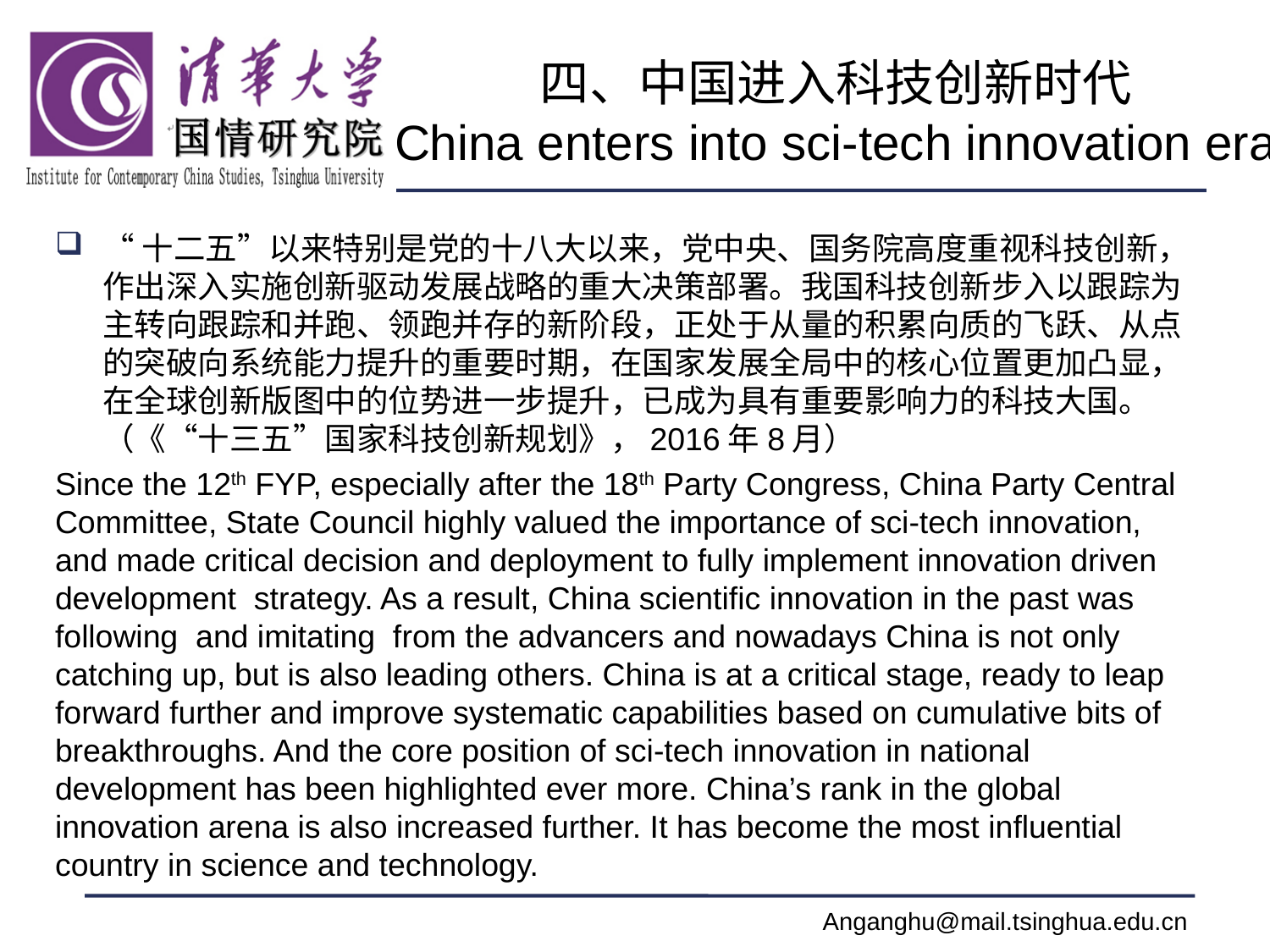

# 四、中国进入科技创新时代 China enters into sci-tech innovation era
“十二五”以来特别是党的十八大以来，党中央、国务院高度重视科技创新，作出深入实施创新驱动发展战略的重大决策部署。我国科技创新步入以跟踪为主转向跟踪和并跑、领跑并存的新阶段，正处于从量的积累向质的飞跃、从点的突破向系统能力提升的重要时期，在国家发展全局中的核心位置更加凸显，在全球创新版图中的位势进一步提升，已成为具有重要影响力的科技大国。（《“十三五”国家科技创新规划》，2016年8月）
Since the 12th FYP, especially after the 18th Party Congress, China Party Central Committee, State Council highly valued the importance of sci-tech innovation, and made critical decision and deployment to fully implement innovation driven development  strategy. As a result, China scientific innovation in the past was following  and imitating  from the advancers and nowadays China is not only catching up, but is also leading others. China is at a critical stage, ready to leap forward further and improve systematic capabilities based on cumulative bits of breakthroughs. And the core position of sci-tech innovation in national development has been highlighted ever more. China’s rank in the global innovation arena is also increased further. It has become the most influential country in science and technology.